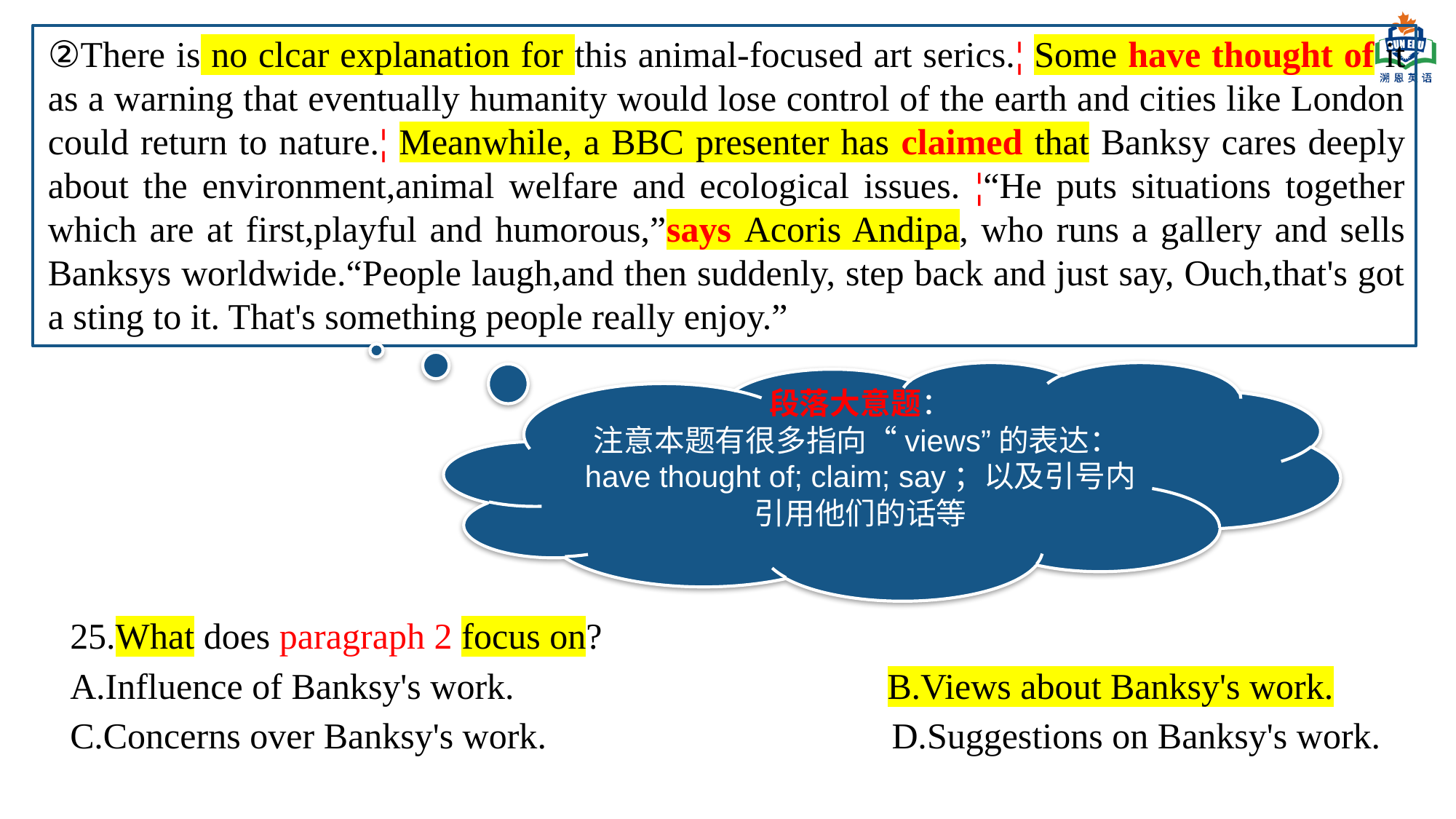

②There is no clcar explanation for this animal-focused art serics.¦ Some have thought of it as a warning that eventually humanity would lose control of the earth and cities like London could return to nature.¦ Meanwhile, a BBC presenter has claimed that Banksy cares deeply about the environment,animal welfare and ecological issues. ¦“He puts situations together which are at first,playful and humorous,”says Acoris Andipa, who runs a gallery and sells Banksys worldwide.“People laugh,and then suddenly, step back and just say, Ouch,that's got a sting to it. That's something people really enjoy.”
段落大意题：
注意本题有很多指向“views”的表达：have thought of; claim; say；以及引号内引用他们的话等

25.What does paragraph 2 focus on?
A.Influence of Banksy's work.                                         B.Views about Banksy's work.
C.Concerns over Banksy's work.                                      D.Suggestions on Banksy's work.